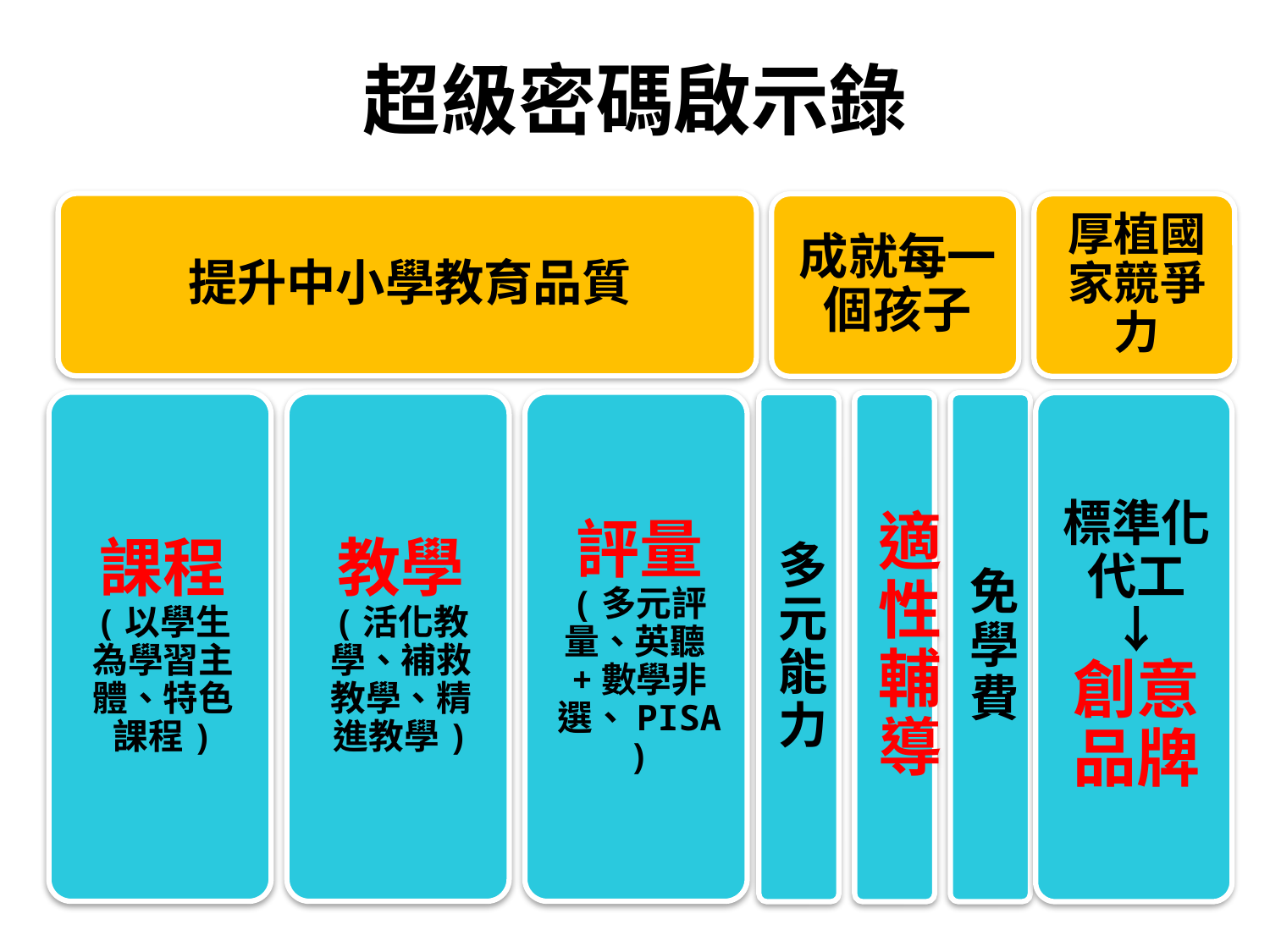

# 超級密碼啟示錄
提升中小學教育品質
課程
(以學生為學習主體、特色課程)
教學
(活化教學、補救教學、精進教學)
評量
(多元評量、英聽+數學非選、PISA)
成就每一個孩子
多元能力
適性輔導
免學費
厚植國家競爭力
標準化代工
↓
創意
品牌